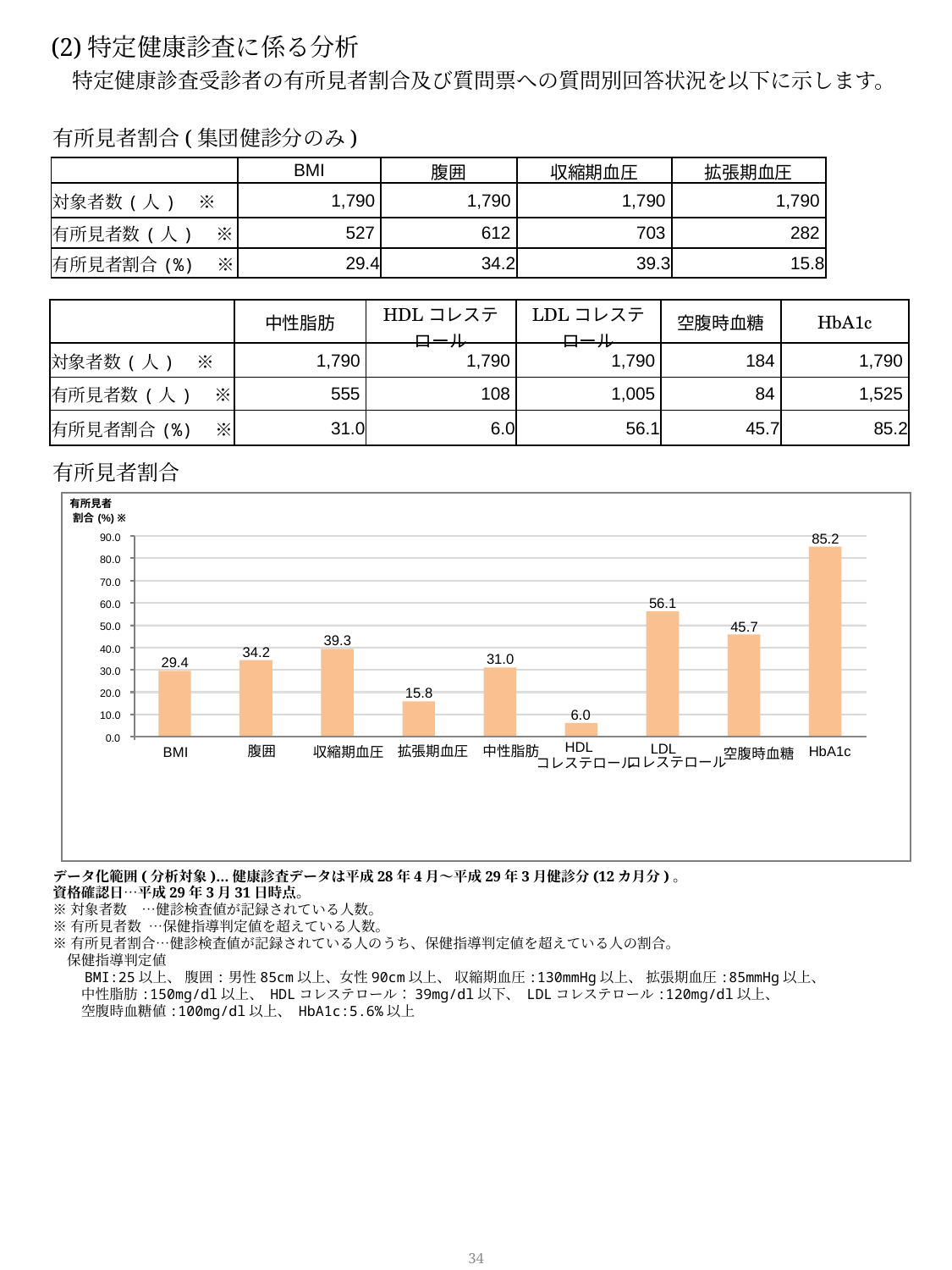

(2)特定健康診査に係る分析
　特定健康診査受診者の有所見者割合及び質問票への質問別回答状況を以下に示します。
有所見者割合(集団健診分のみ)
|  | BMI | 腹囲 | 収縮期血圧 | 拡張期血圧 |
| --- | --- | --- | --- | --- |
| 対象者数(人)　※ | 1,790 | 1,790 | 1,790 | 1,790 |
| 有所見者数(人)　※ | 527 | 612 | 703 | 282 |
| 有所見者割合(%)　※ | 29.4 | 34.2 | 39.3 | 15.8 |
|  | 中性脂肪 | HDLコレステロール | LDLコレステロール | 空腹時血糖 | HbA1c |
| --- | --- | --- | --- | --- | --- |
| 対象者数(人)　※ | 1,790 | 1,790 | 1,790 | 184 | 1,790 |
| 有所見者数(人)　※ | 555 | 108 | 1,005 | 84 | 1,525 |
| 有所見者割合(%)　※ | 31.0 | 6.0 | 56.1 | 45.7 | 85.2 |
有所見者割合

有所見者
割合
(%)
※
85.2
90.0

80.0
70.0
56.1
60.0
45.7
50.0
39.3
40.0
34.2
31.0
29.4
30.0
15.8
20.0
6.0
10.0
0.0

HDL
LDL
腹囲
拡張期血圧
中性脂肪
HbA1c
BMI
収縮期血圧
空腹時血糖
コレステロール
コレステロール
データ化範囲(分析対象)…健康診査データは平成28年4月～平成29年3月健診分(12カ月分)。
資格確認日…平成29年3月31日時点。
※対象者数    …健診検査値が記録されている人数。
※有所見者数  …保健指導判定値を超えている人数。
※有所見者割合…健診検査値が記録されている人のうち、保健指導判定値を超えている人の割合。
　保健指導判定値
　　BMI:25以上、 腹囲:男性85cm以上、女性90cm以上、 収縮期血圧:130mmHg以上、 拡張期血圧:85mmHg以上、
　　中性脂肪:150mg/dl以上、 HDLコレステロール：39mg/dl以下、 LDLコレステロール:120mg/dl以上、
　　空腹時血糖値:100mg/dl以上、 HbA1c:5.6%以上
34